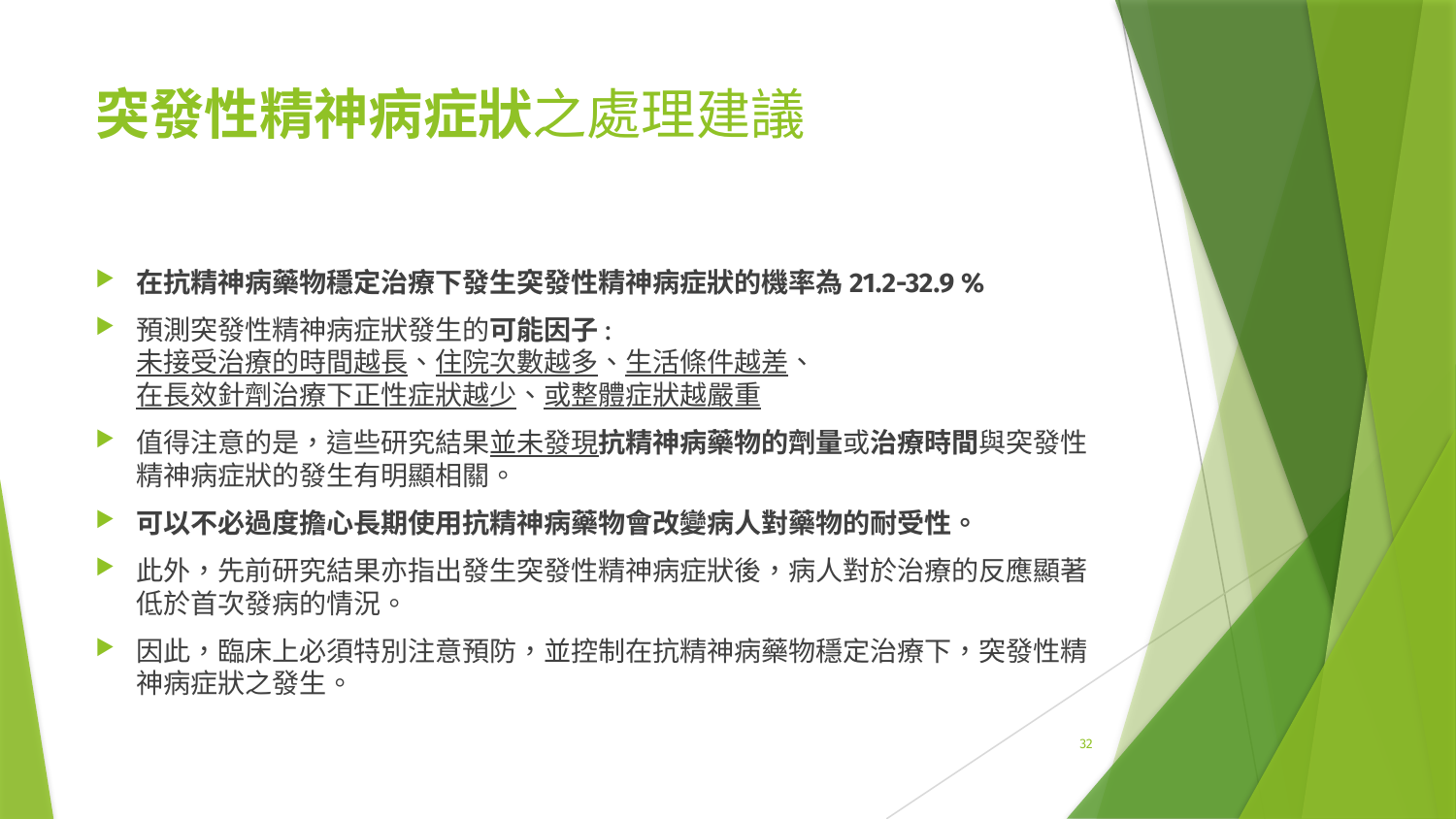

# 突發性精神病症狀之處理建議
在抗精神病藥物穩定治療下發生突發性精神病症狀的機率為21.2-32.9 %
預測突發性精神病症狀發生的可能因子:
未接受治療的時間越長、住院次數越多、生活條件越差、
在長效針劑治療下正性症狀越少、或整體症狀越嚴重
值得注意的是，這些研究結果並未發現抗精神病藥物的劑量或治療時間與突發性精神病症狀的發生有明顯相關。
可以不必過度擔心長期使用抗精神病藥物會改變病人對藥物的耐受性。
此外，先前研究結果亦指出發生突發性精神病症狀後，病人對於治療的反應顯著低於首次發病的情況。
因此，臨床上必須特別注意預防，並控制在抗精神病藥物穩定治療下，突發性精神病症狀之發生。
32